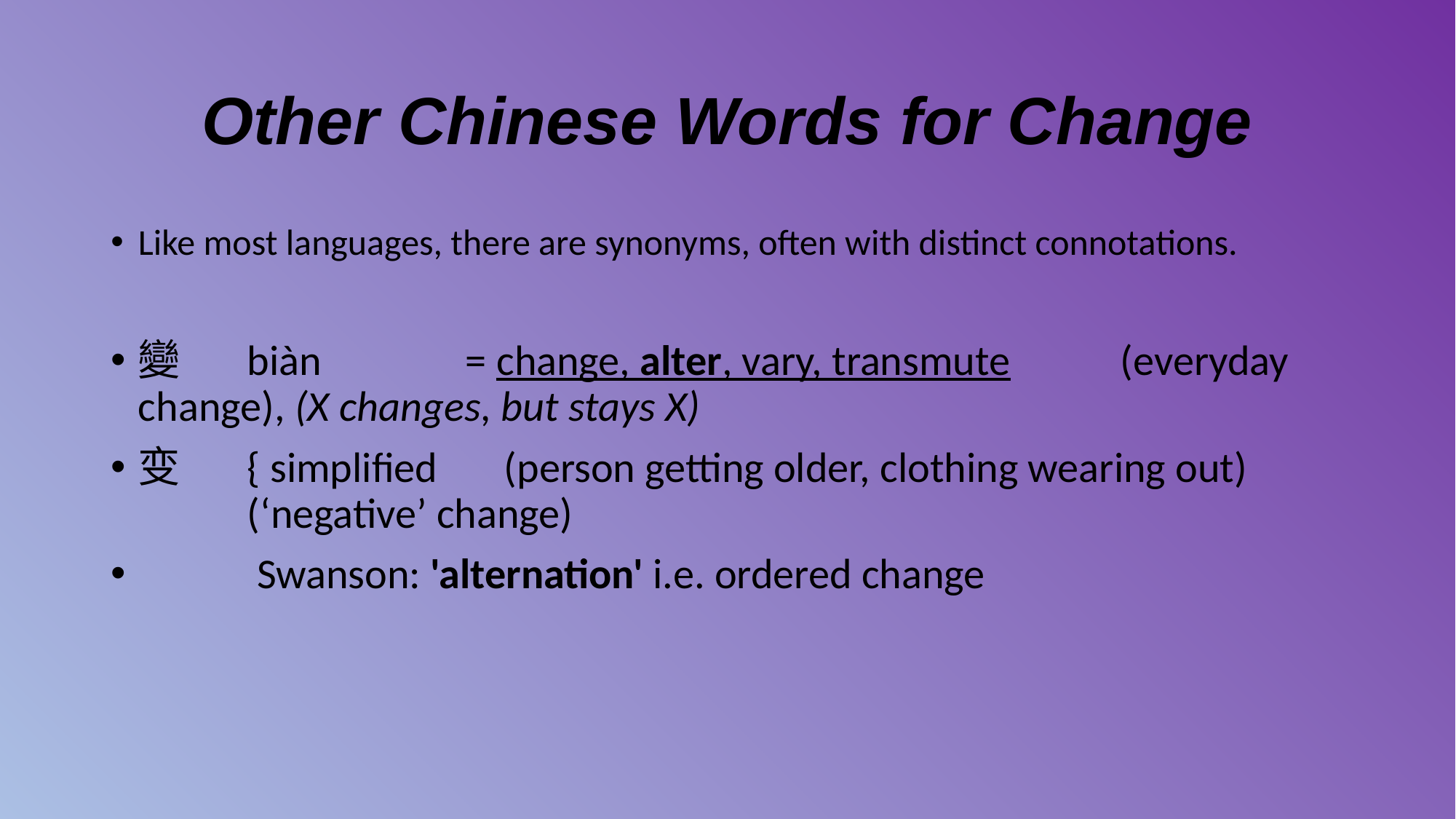

# Other Chinese Words for Change
Like most languages, there are synonyms, often with distinct connotations.

變	biàn		= change, alter, vary, transmute		(everyday change), (X changes, but stays X)
变	{ simplified	    (person getting older, clothing wearing out)		(‘negative’ change)
	 Swanson: 'alternation' i.e. ordered change